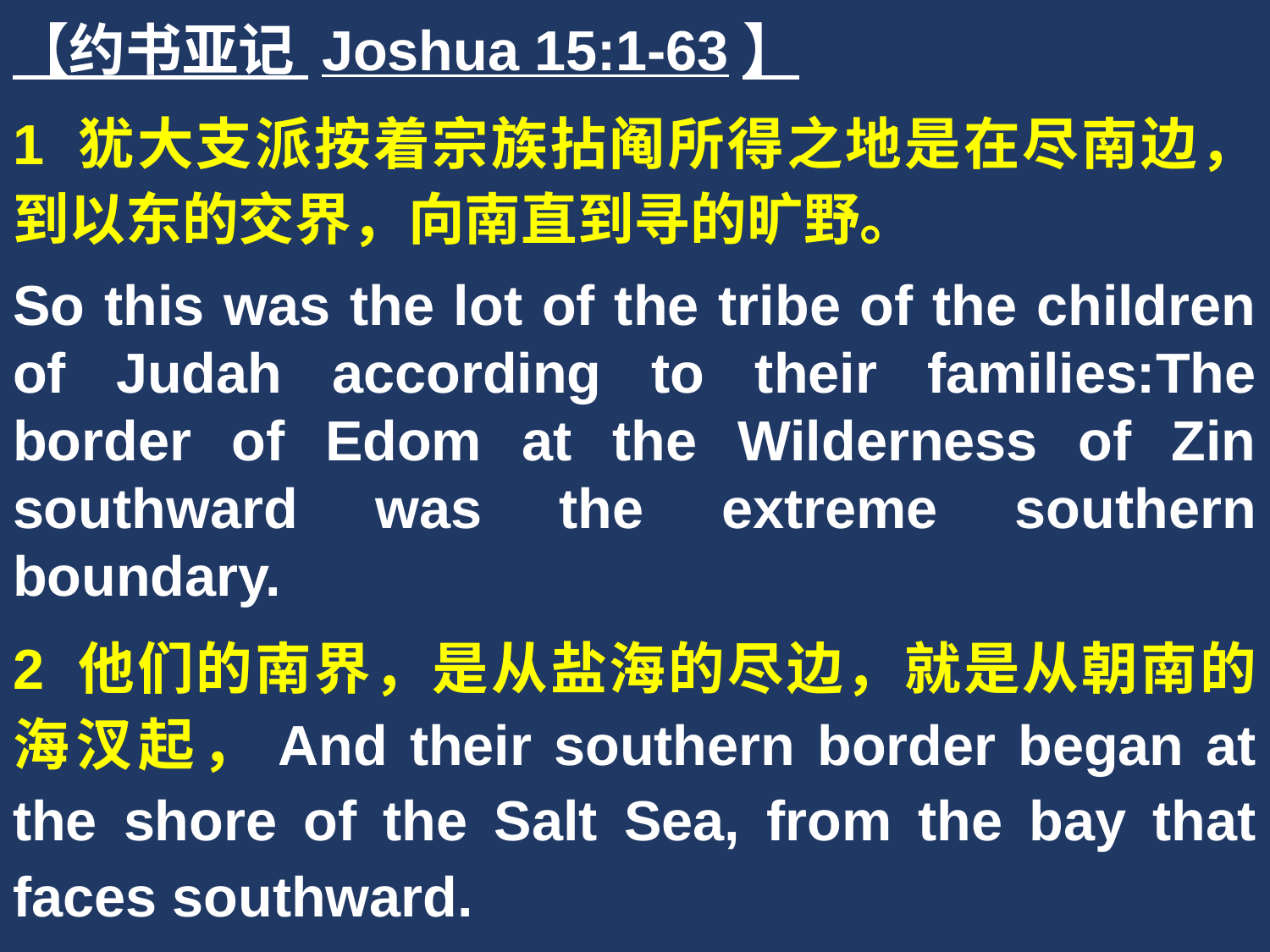

【约书亚记 Joshua 15:1-63】
1 犹大支派按着宗族拈阄所得之地是在尽南边，到以东的交界，向南直到寻的旷野。
So this was the lot of the tribe of the children of Judah according to their families:The border of Edom at the Wilderness of Zin southward was the extreme southern boundary.
2 他们的南界，是从盐海的尽边，就是从朝南的海汊起，And their southern border began at the shore of the Salt Sea, from the bay that faces southward.